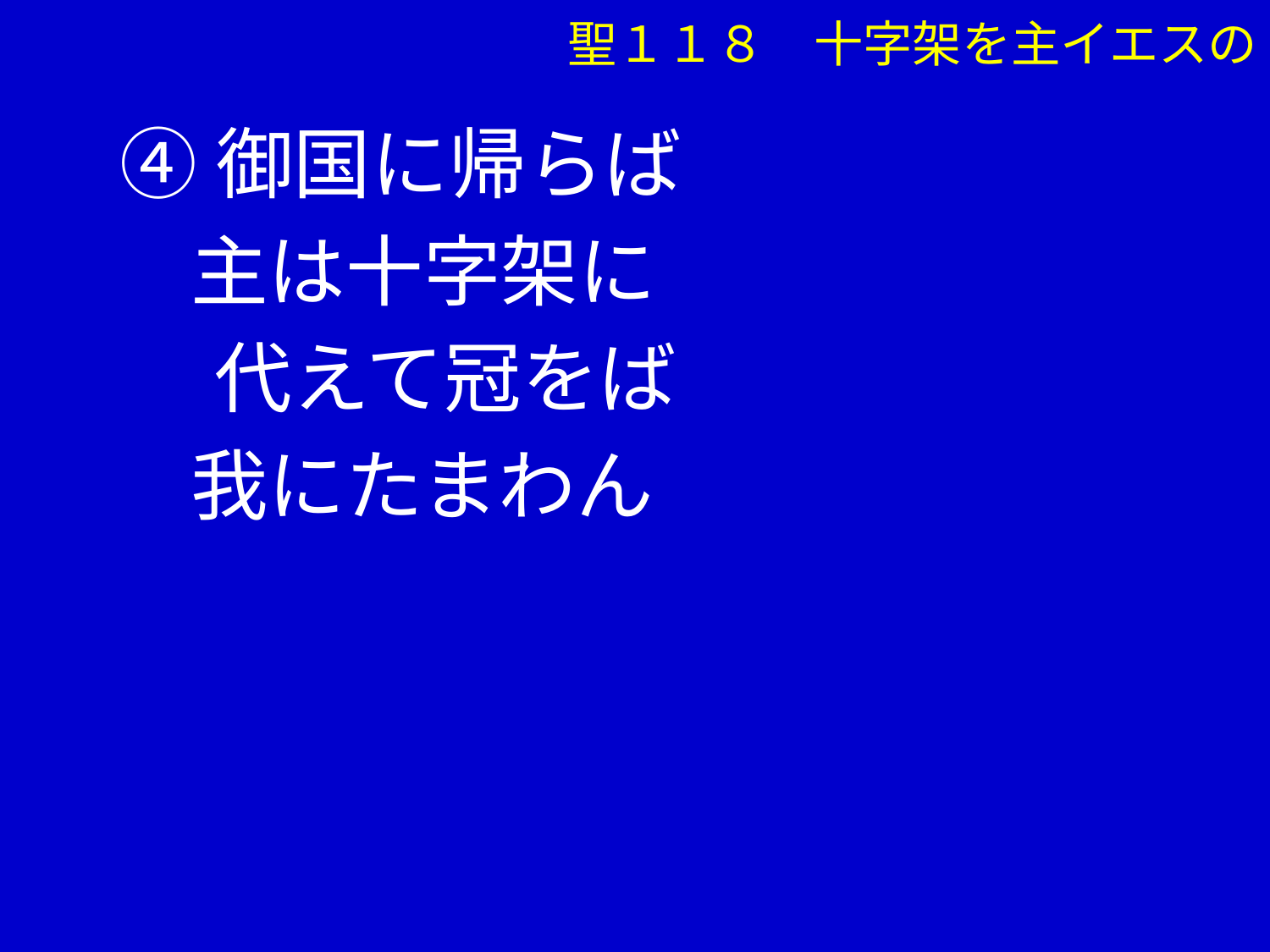

④御国に帰らば
    主は十字架に
　  代えて冠をば
    我にたまわん
聖１１８　十字架を主イエスの